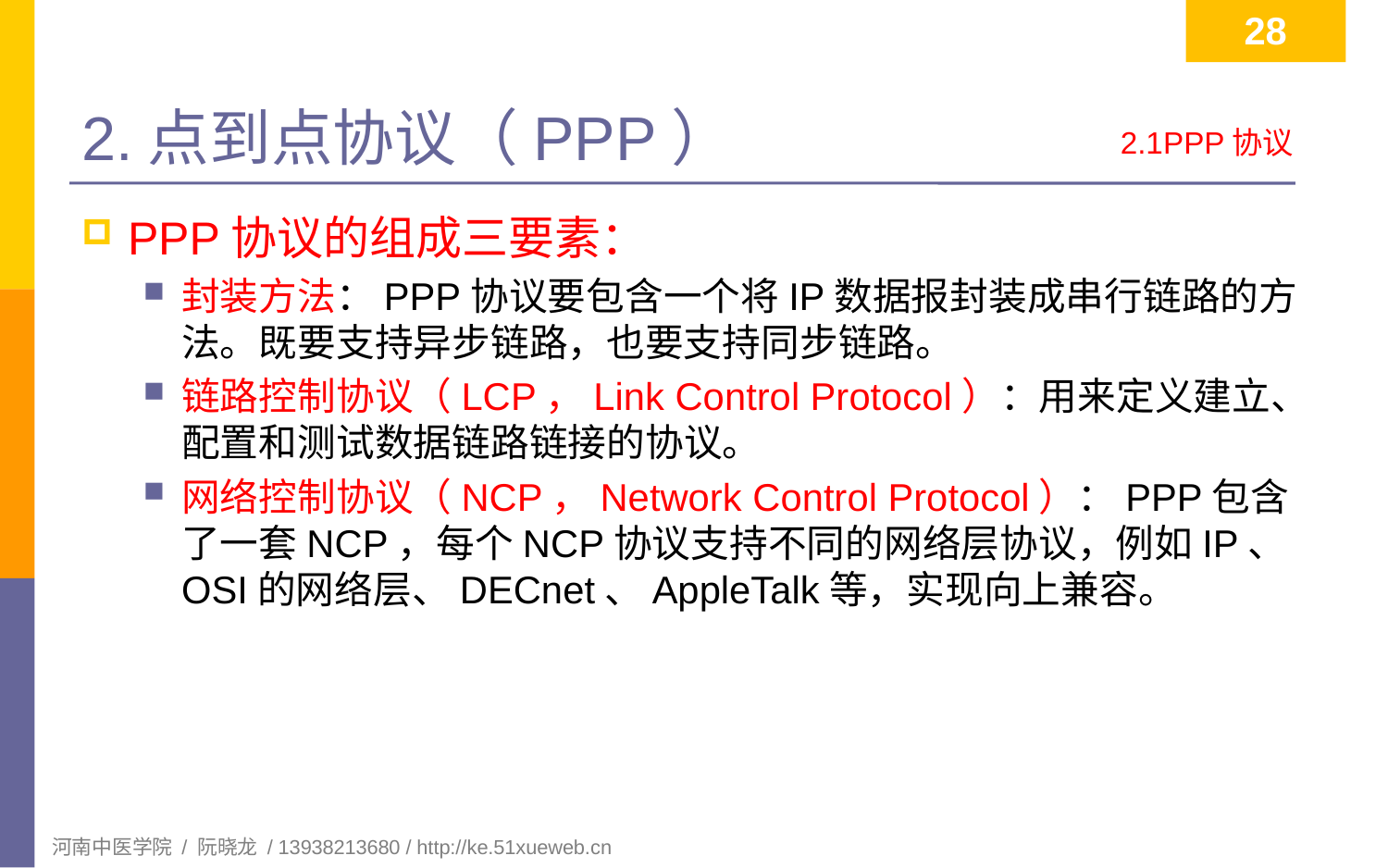

28
# 2.点到点协议（PPP）
2.1PPP协议
PPP协议的组成三要素：
封装方法：PPP协议要包含一个将IP数据报封装成串行链路的方法。既要支持异步链路，也要支持同步链路。
链路控制协议（LCP，Link Control Protocol）：用来定义建立、配置和测试数据链路链接的协议。
网络控制协议（NCP，Network Control Protocol）：PPP包含了一套NCP，每个NCP协议支持不同的网络层协议，例如IP、OSI的网络层、DECnet、AppleTalk等，实现向上兼容。